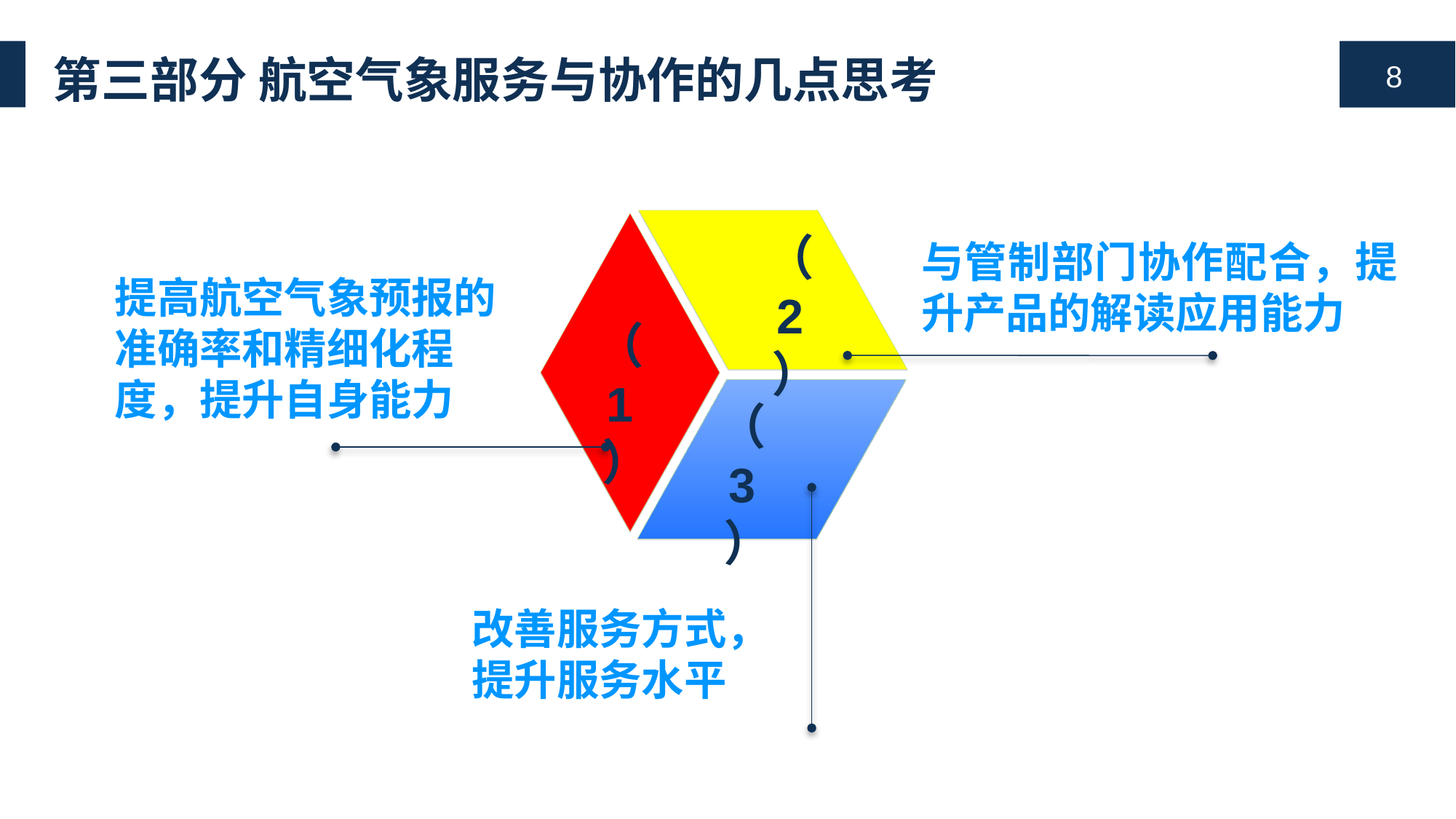

第三部分 航空气象服务与协作的几点思考

与管制部门协作配合，提升产品的解读应用能力
提高航空气象预报的准确率和精细化程度，提升自身能力
（2）
（1）

（3）
改善服务方式，
提升服务水平